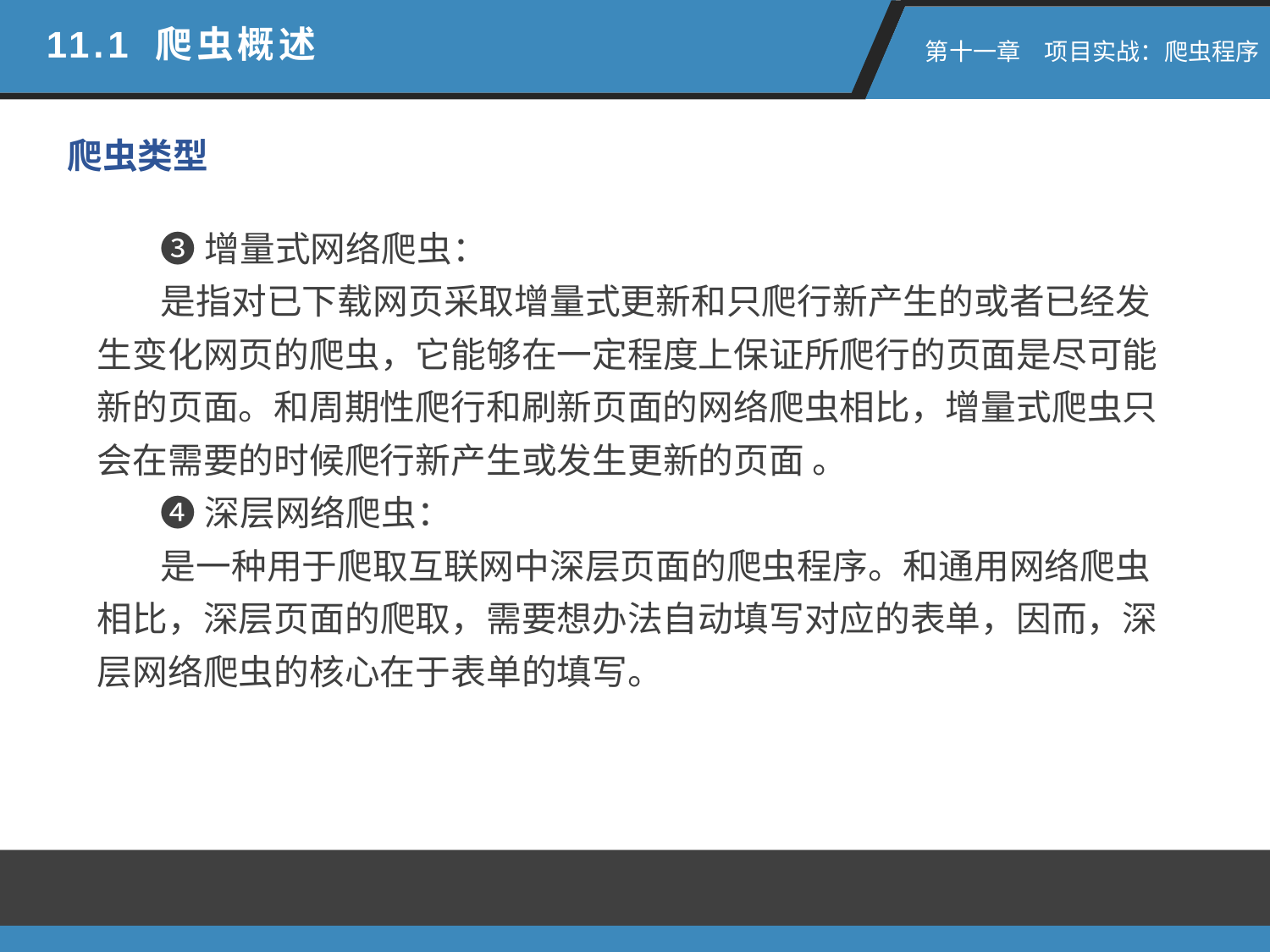

11.1 爬虫概述
  第十一章　项目实战：爬虫程序
爬虫类型
❸增量式网络爬虫：
是指对已下载网页采取增量式更新和只爬行新产生的或者已经发生变化网页的爬虫，它能够在一定程度上保证所爬行的页面是尽可能新的页面。和周期性爬行和刷新页面的网络爬虫相比，增量式爬虫只会在需要的时候爬行新产生或发生更新的页面 。
❹深层网络爬虫：
是一种用于爬取互联网中深层页面的爬虫程序。和通用网络爬虫相比，深层页面的爬取，需要想办法自动填写对应的表单，因而，深层网络爬虫的核心在于表单的填写。